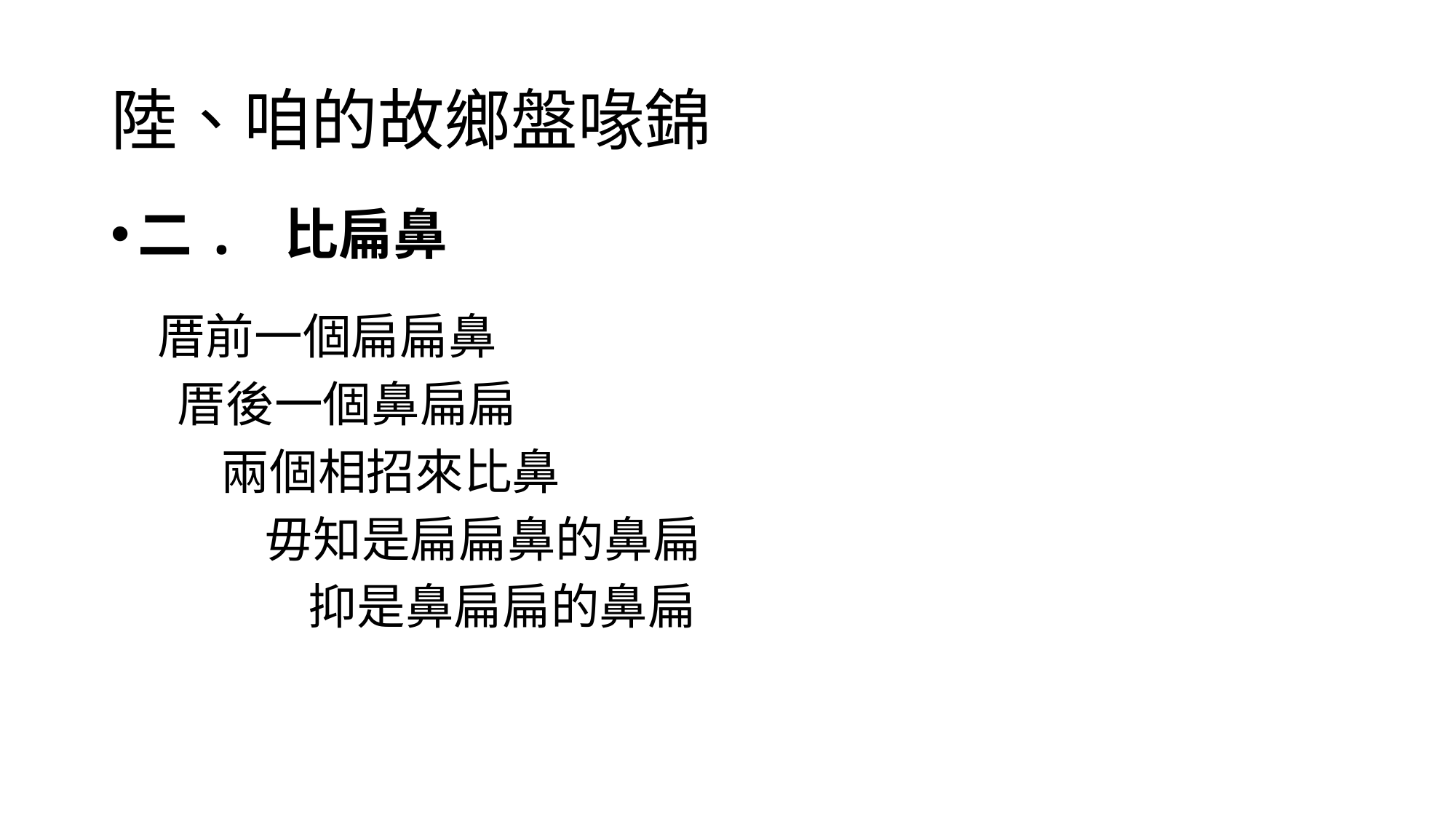

# 陸、咱的故鄉盤喙錦
二. 比扁鼻
  厝前一個扁扁鼻
     厝後一個鼻扁扁
         兩個相招來比鼻
             毋知是扁扁鼻的鼻扁
                 抑是鼻扁扁的鼻扁